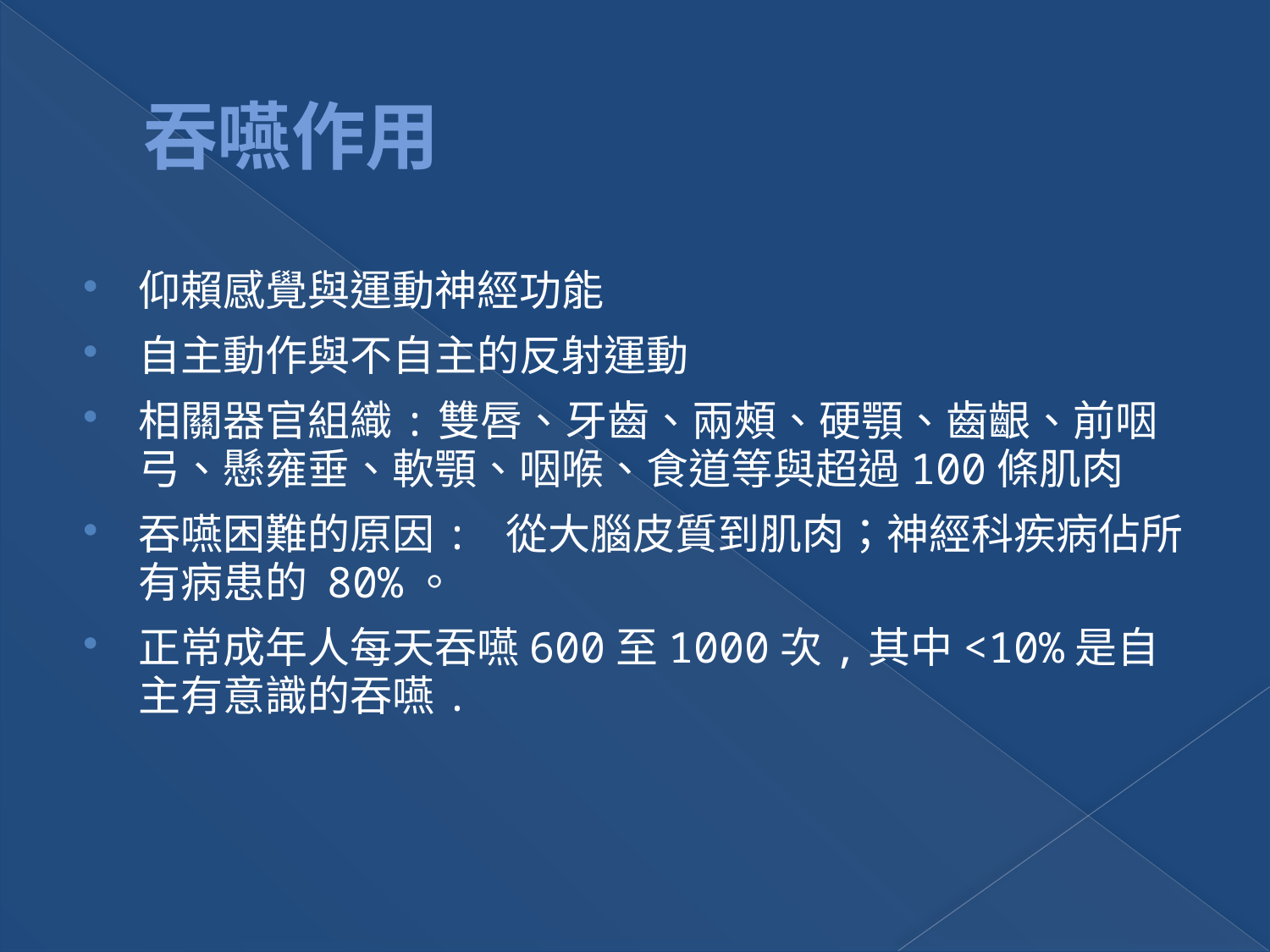

# 吞嚥作用
仰賴感覺與運動神經功能
自主動作與不自主的反射運動
相關器官組織:雙唇、牙齒、兩頰、硬顎、齒齦、前咽弓、懸雍垂、軟顎、咽喉、食道等與超過100條肌肉
吞嚥困難的原因: 從大腦皮質到肌肉；神經科疾病佔所有病患的 80%。
正常成年人每天吞嚥600至1000次,其中<10%是自主有意識的吞嚥.